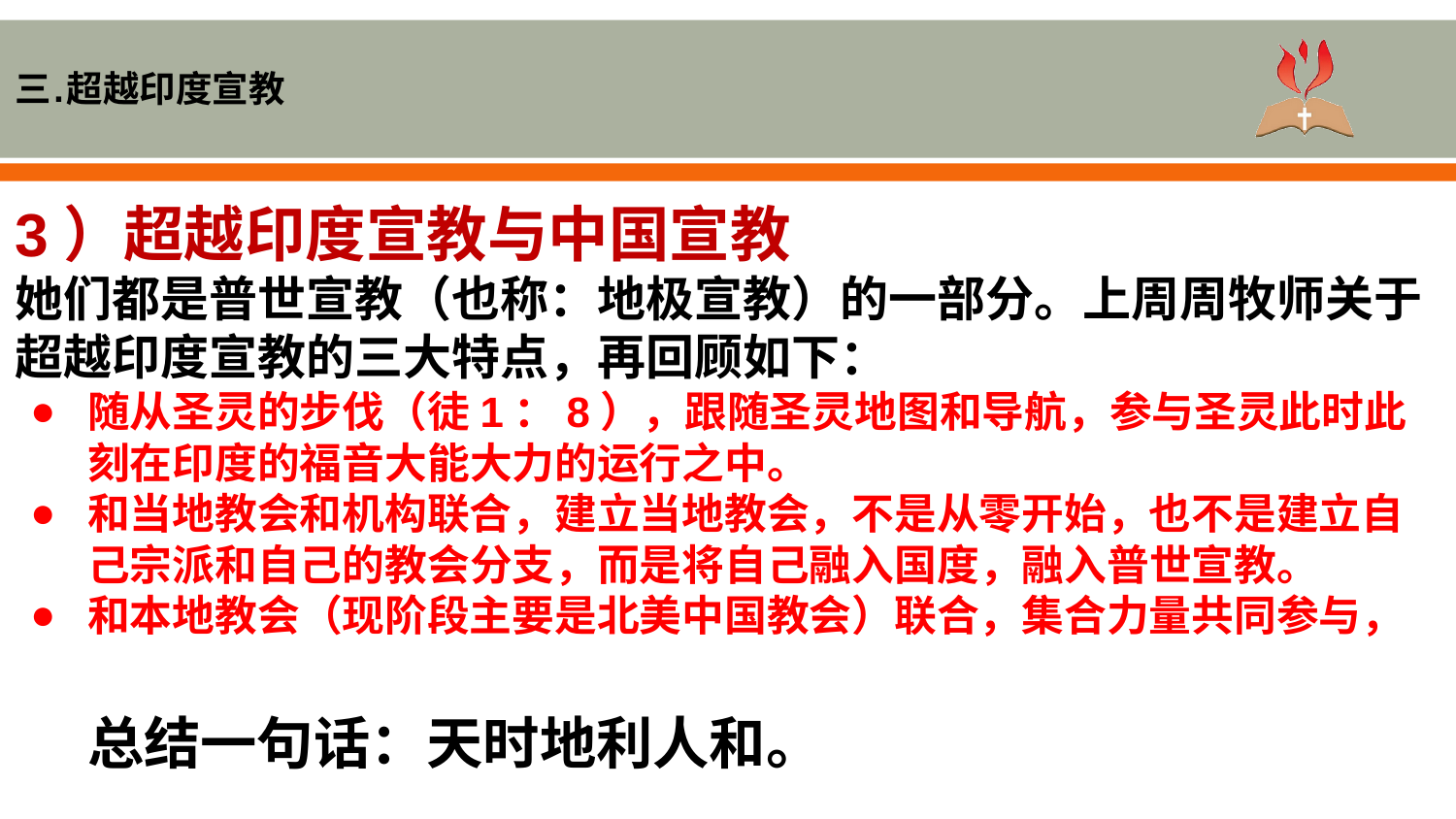

三.超越印度宣教
3）超越印度宣教与中国宣教
她们都是普世宣教（也称：地极宣教）的一部分。上周周牧师关于超越印度宣教的三大特点，再回顾如下：
随从圣灵的步伐（徒1：8），跟随圣灵地图和导航，参与圣灵此时此刻在印度的福音大能大力的运行之中。
和当地教会和机构联合，建立当地教会，不是从零开始，也不是建立自己宗派和自己的教会分支，而是将自己融入国度，融入普世宣教。
和本地教会（现阶段主要是北美中国教会）联合，集合力量共同参与，

总结一句话：天时地利人和。